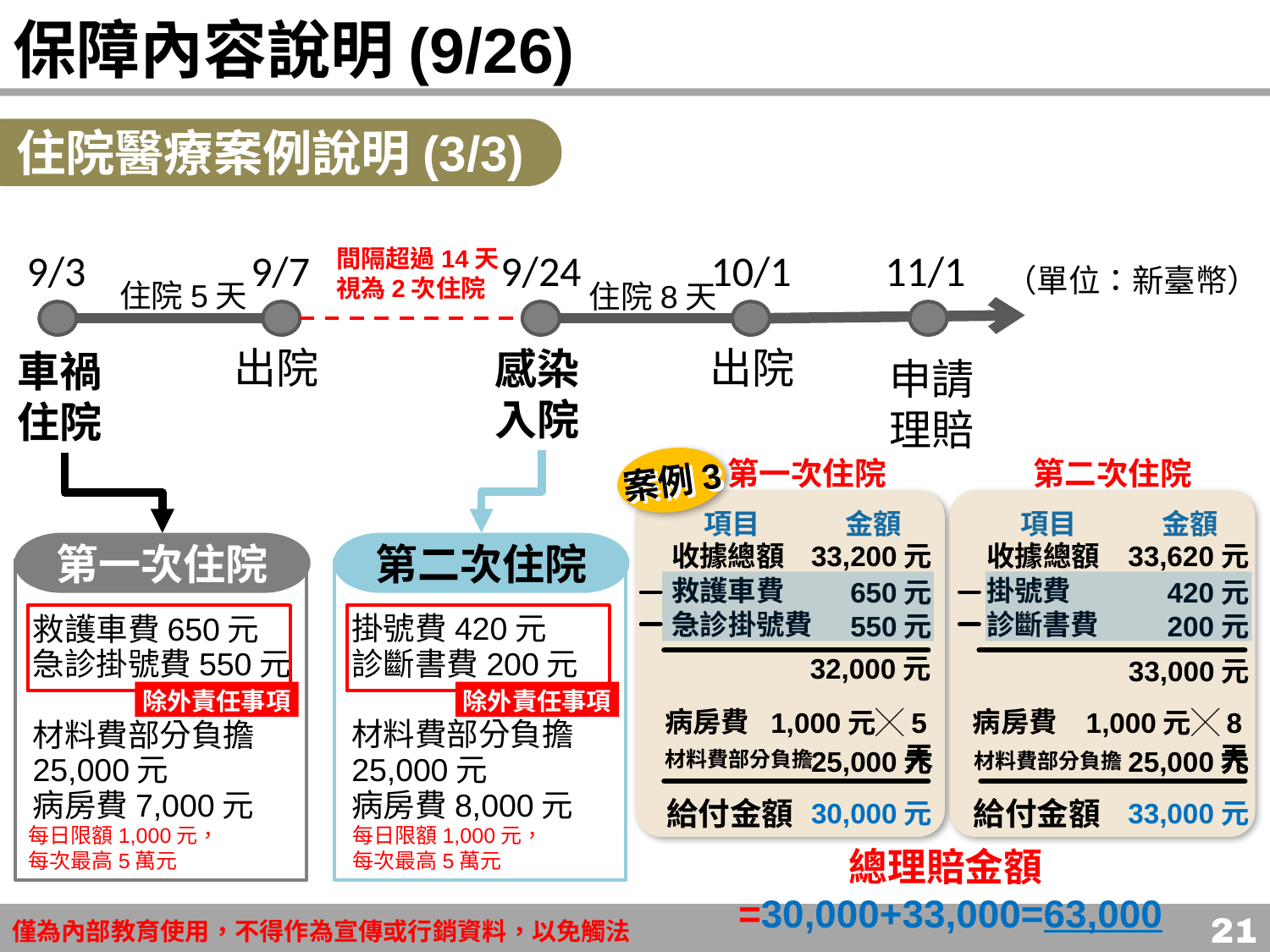

# 保障內容說明(9/26)
住院醫療案例說明(3/3)

間隔超過14天
視為2次住院
9/7

9/24

10/1

11/1

9/3

（單位：新臺幣）
住院5天
住院8天
出院
出院
感染入院
車禍
住院
申請
理賠

案例3
案例3
第一次住院
第二次住院

項目
項目
金額
金額
收據總額
33,200元
收據總額
33,620元
第一次住院

救護車費650元
急診掛號費550元

材料費部分負擔25,000元
病房費7,000元
第二次住院

掛號費420元
診斷書費200元
材料費部分負擔25,000元
病房費8,000元
每日限額1,000元，
每次最高5萬元
救護車費
掛號費
650元
420元

急診掛號費
診斷書費
550元
200元
32,000元
33,000元
除外責任事項
除外責任事項

病房費
病房費
1,000元╳5天
1,000元╳8天
25,000元
25,000元
材料費部分負擔
材料費部分負擔
給付金額
給付金額
30,000元
33,000元
每日限額1,000元，
每次最高5萬元
總理賠金額=30,000+33,000=63,000
21